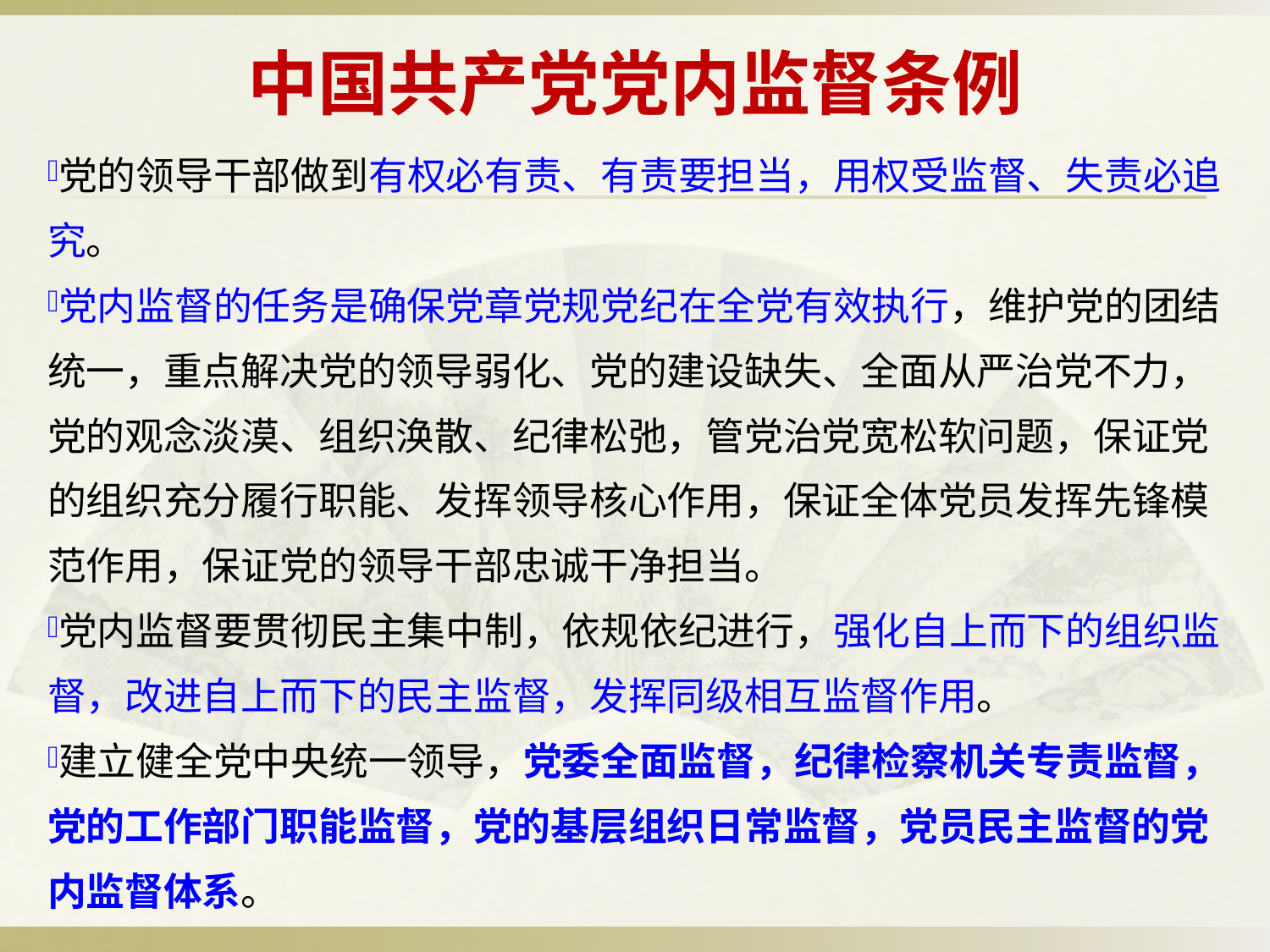

# 中国共产党党内监督条例
党的领导干部做到有权必有责、有责要担当，用权受监督、失责必追究。
党内监督的任务是确保党章党规党纪在全党有效执行，维护党的团结统一，重点解决党的领导弱化、党的建设缺失、全面从严治党不力，党的观念淡漠、组织涣散、纪律松弛，管党治党宽松软问题，保证党的组织充分履行职能、发挥领导核心作用，保证全体党员发挥先锋模范作用，保证党的领导干部忠诚干净担当。
党内监督要贯彻民主集中制，依规依纪进行，强化自上而下的组织监督，改进自上而下的民主监督，发挥同级相互监督作用。
建立健全党中央统一领导，党委全面监督，纪律检察机关专责监督，党的工作部门职能监督，党的基层组织日常监督，党员民主监督的党内监督体系。